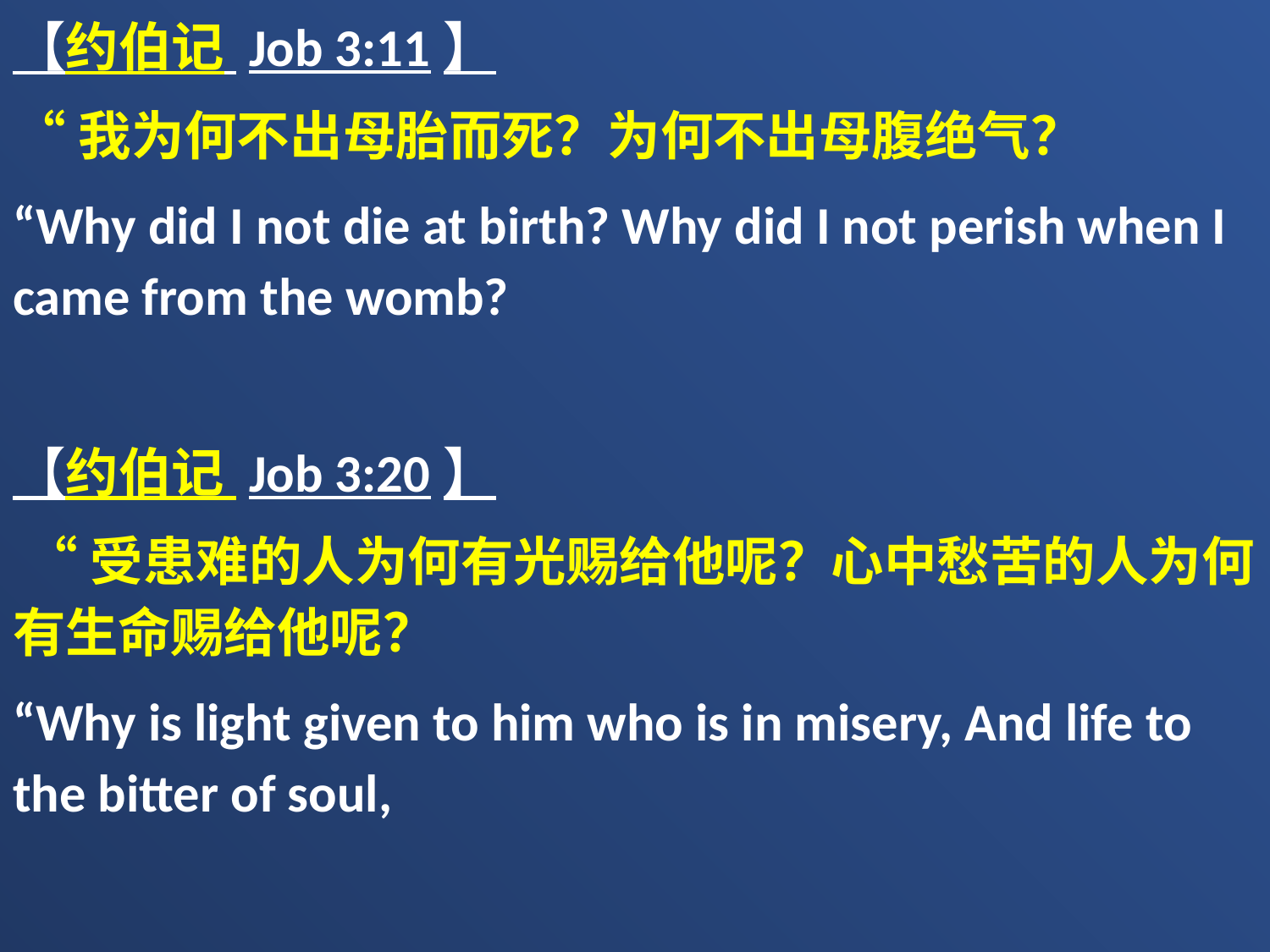

【约伯记 Job 3:11】
“我为何不出母胎而死？为何不出母腹绝气？
“Why did I not die at birth? Why did I not perish when I came from the womb?

【约伯记 Job 3:20】
 “受患难的人为何有光赐给他呢？心中愁苦的人为何有生命赐给他呢？
“Why is light given to him who is in misery, And life to the bitter of soul,